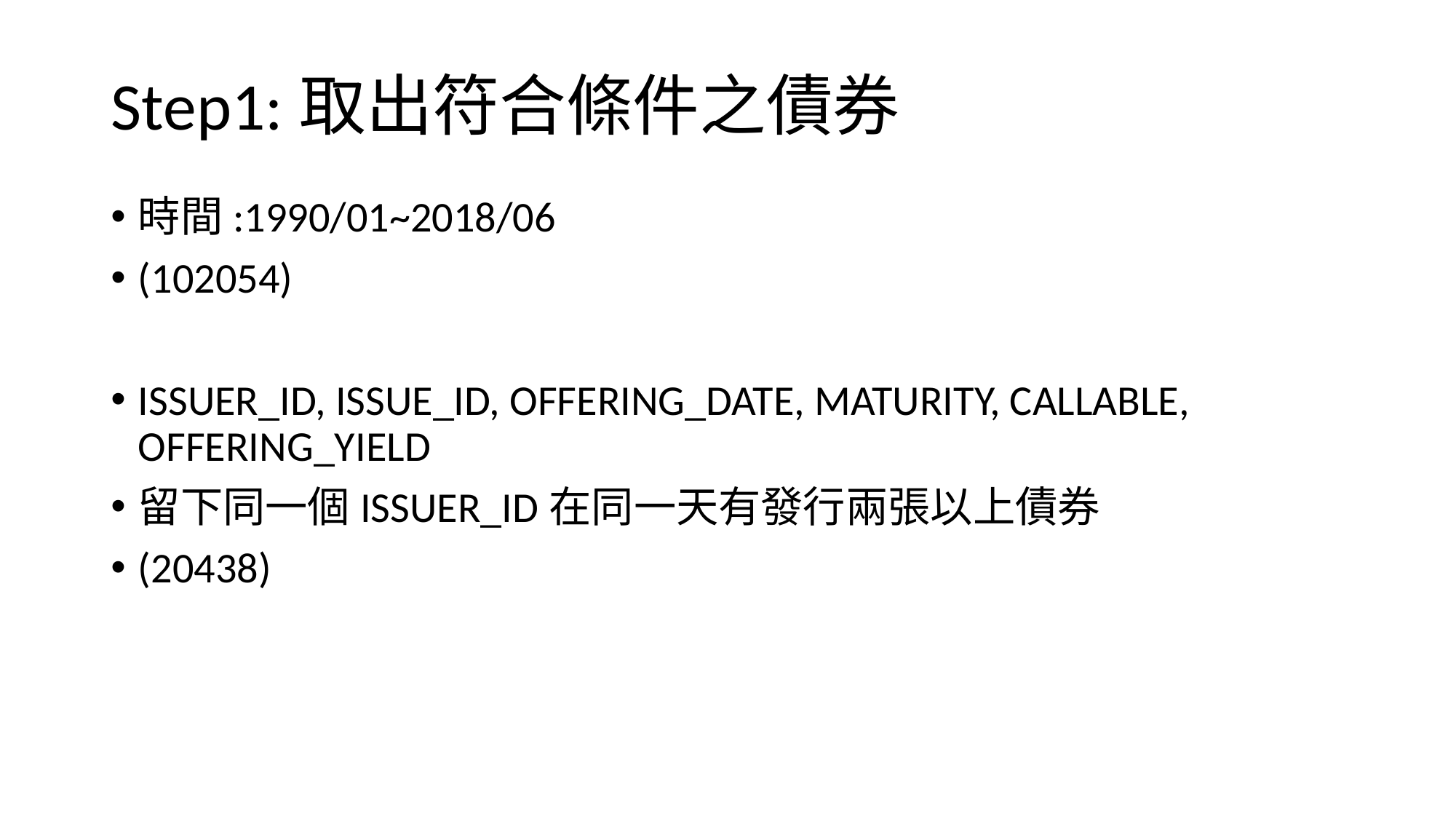

# Step1:取出符合條件之債券
時間:1990/01~2018/06
(102054)

ISSUER_ID, ISSUE_ID, OFFERING_DATE, MATURITY, CALLABLE, OFFERING_YIELD
留下同一個ISSUER_ID在同一天有發行兩張以上債券
(20438)